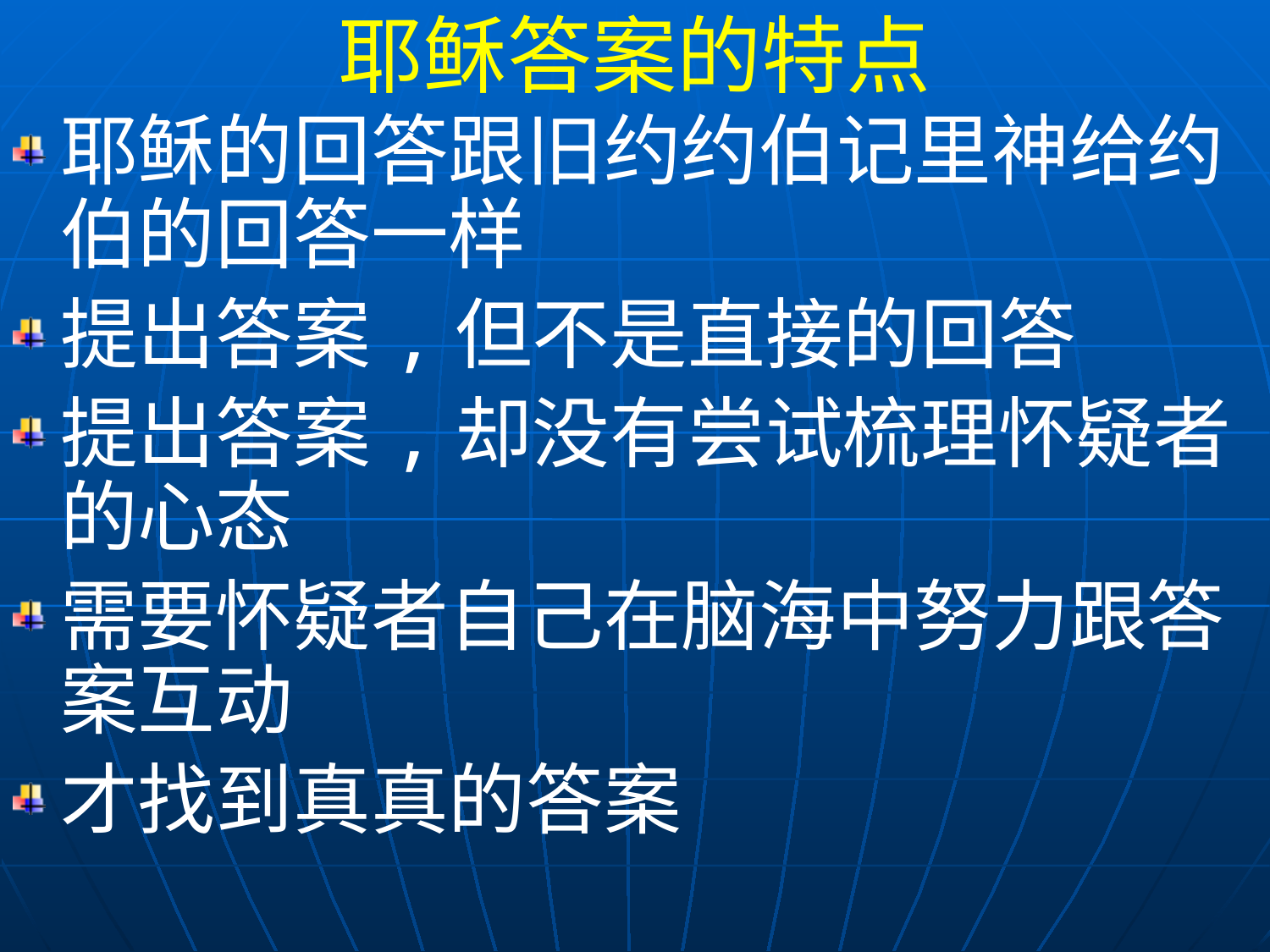

耶稣答案的特点
耶稣的回答跟旧约约伯记里神给约伯的回答一样
提出答案,但不是直接的回答
提出答案,却没有尝试梳理怀疑者的心态
需要怀疑者自己在脑海中努力跟答案互动
才找到真真的答案